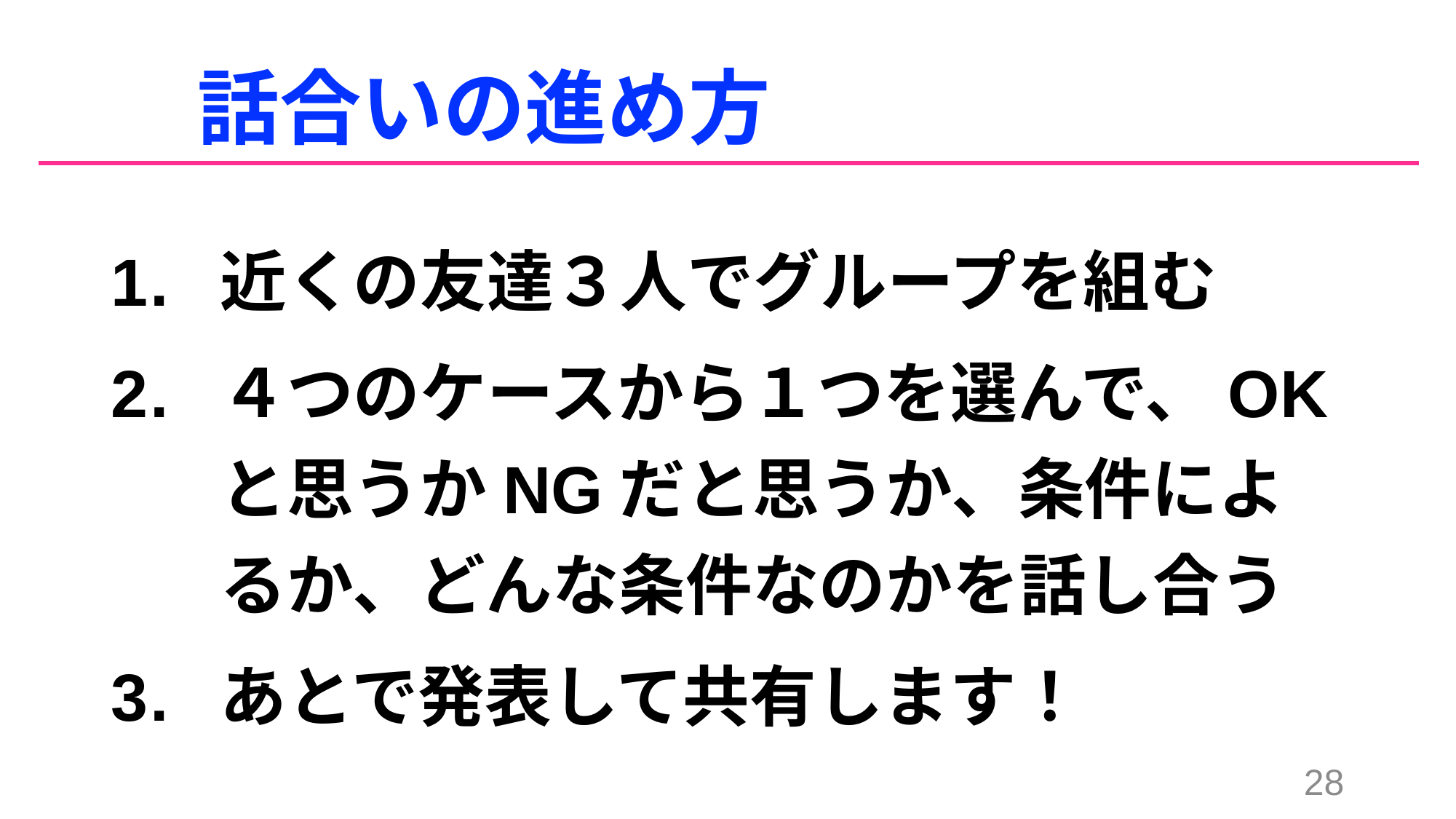

# 話合いの進め方
近くの友達３人でグループを組む
４つのケースから１つを選んで、OKと思うかNGだと思うか、条件によるか、どんな条件なのかを話し合う
あとで発表して共有します！
28